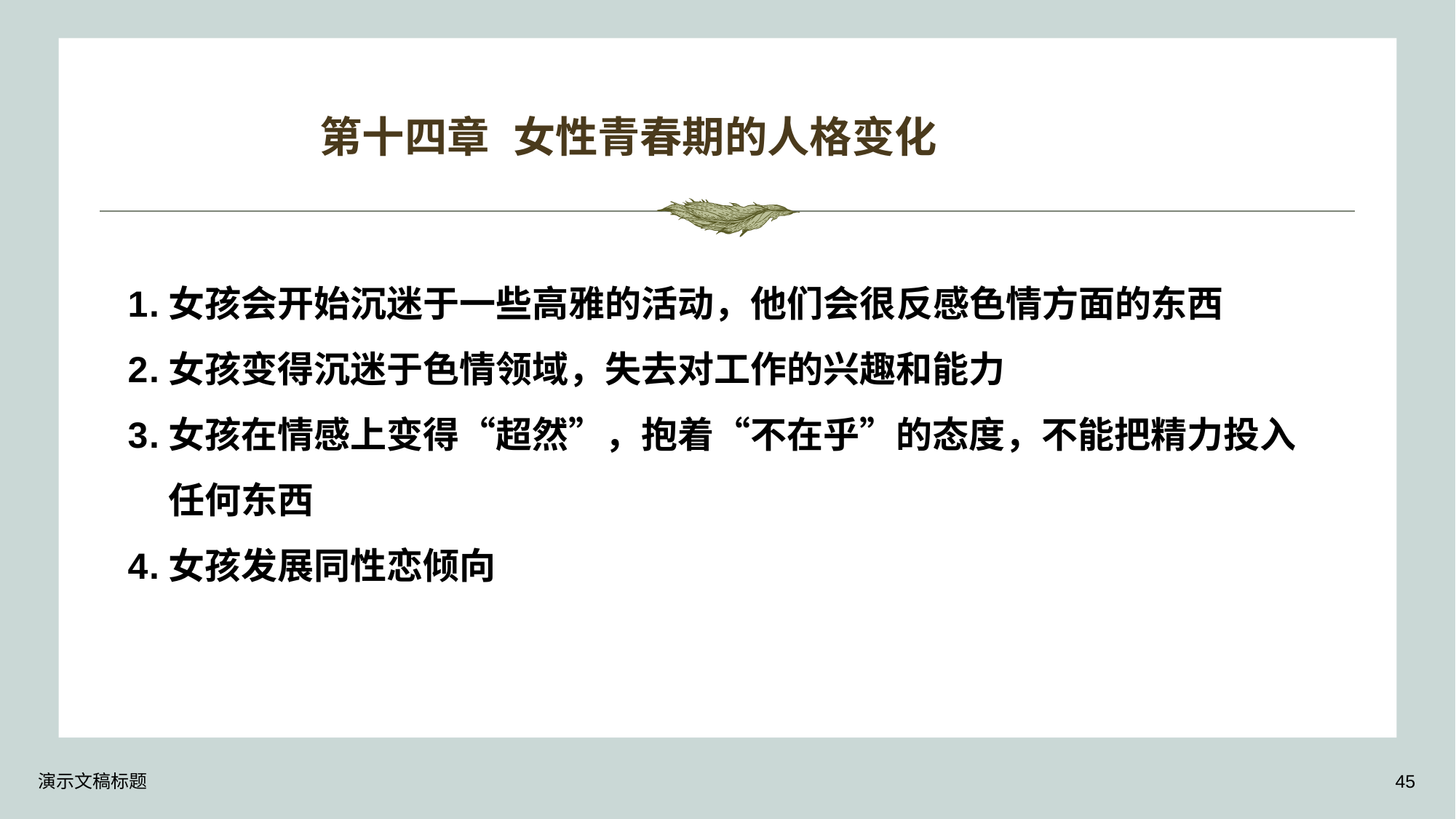

# 第十四章  女性青春期的人格变化
女孩会开始沉迷于一些高雅的活动，他们会很反感色情方面的东西
女孩变得沉迷于色情领域，失去对工作的兴趣和能力
女孩在情感上变得“超然”，抱着“不在乎”的态度，不能把精力投入任何东西
女孩发展同性恋倾向
演示文稿标题
45